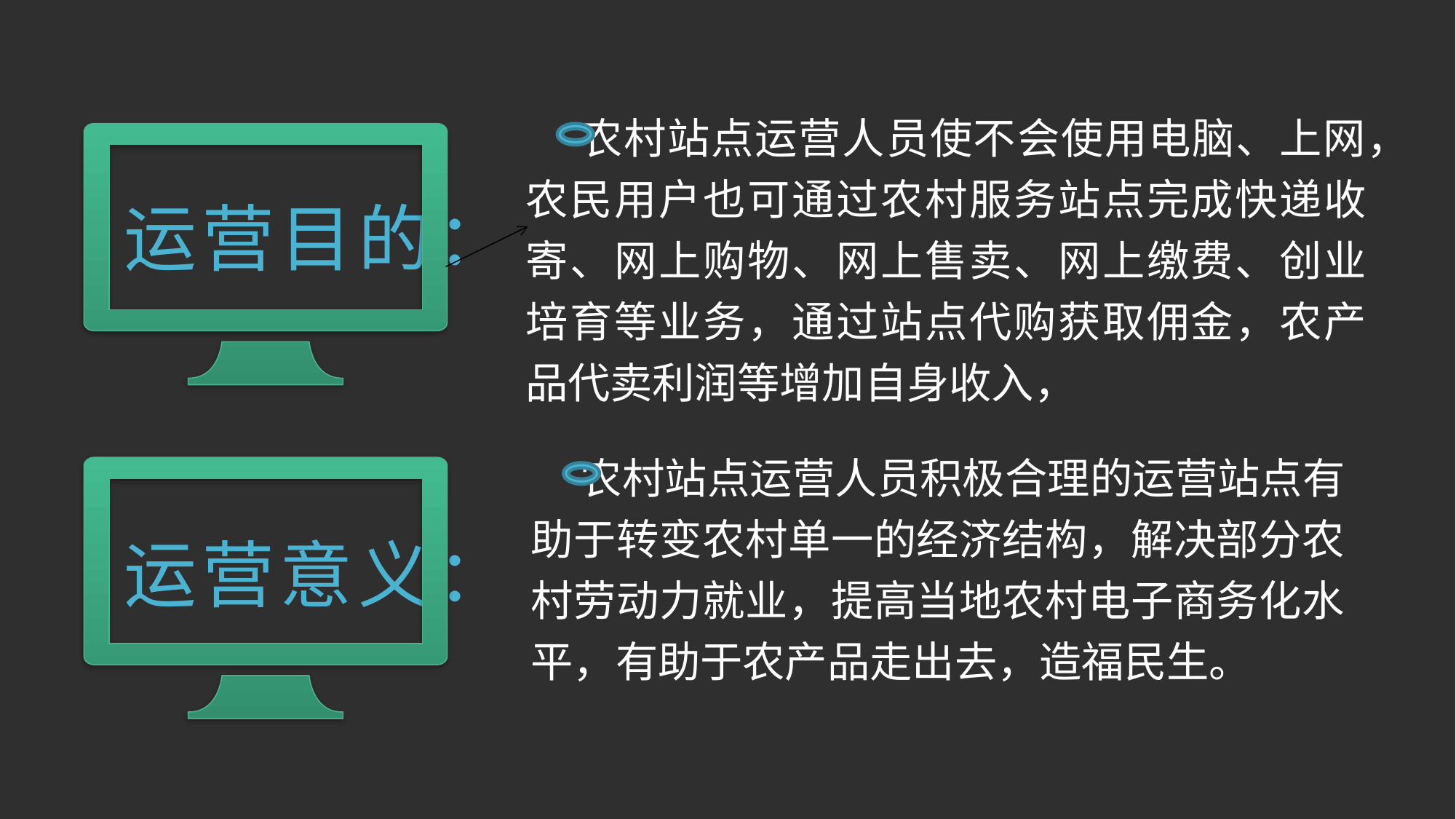

农村站点运营人员使不会使用电脑、上网，农民用户也可通过农村服务站点完成快递收寄、网上购物、网上售卖、网上缴费、创业培育等业务，通过站点代购获取佣金，农产品代卖利润等增加自身收入，

运营目的：
    农村站点运营人员积极合理的运营站点有助于转变农村单一的经济结构，解决部分农村劳动力就业，提高当地农村电子商务化水平，有助于农产品走出去，造福民生。

运营意义：